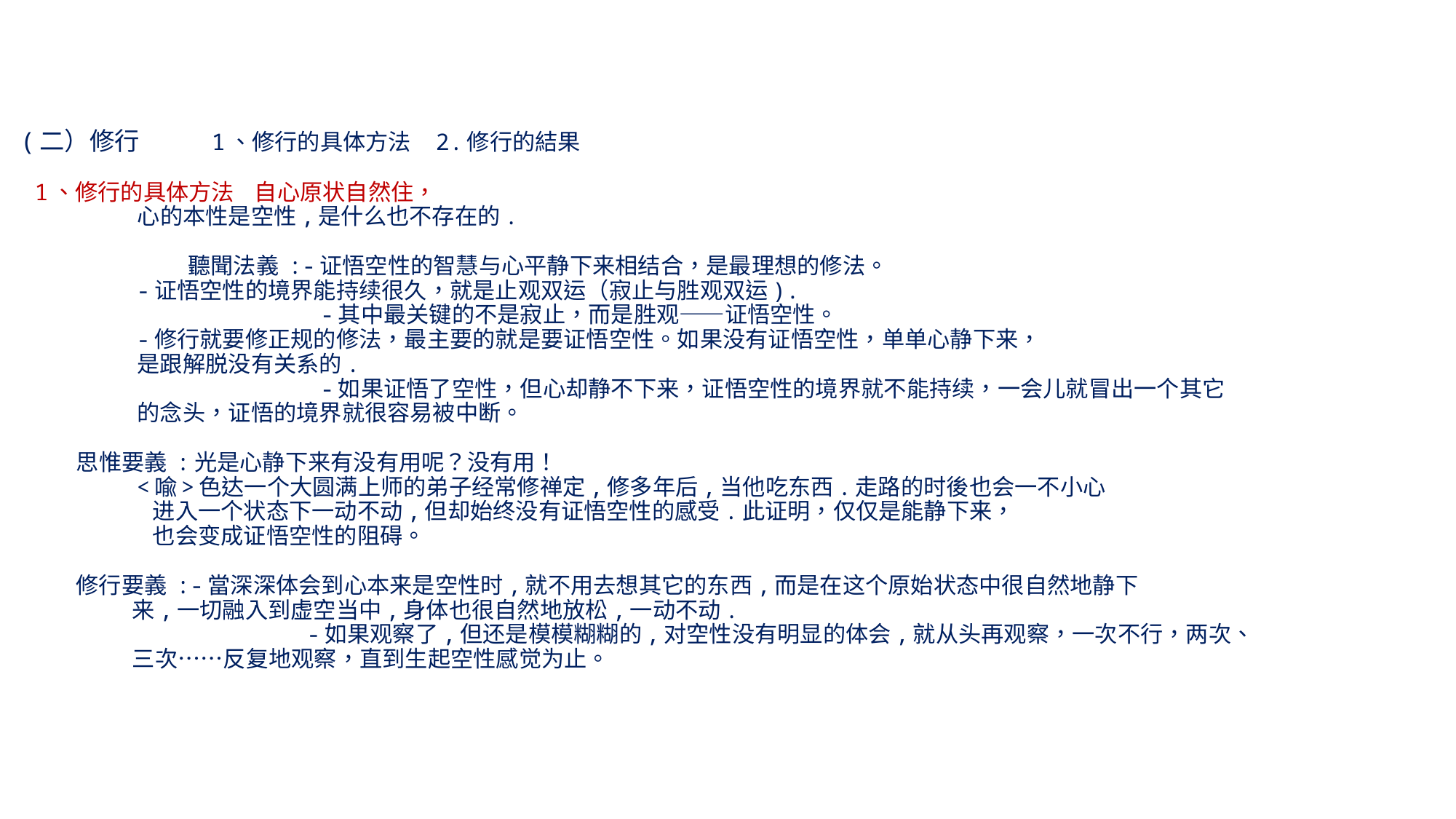

# (二）修行            1、修行的具体方法    2.修行的結果 1、修行的具体方法    自心原状自然住， 心的本性是空性,是什么也不存在的. 聽聞法義 :-证悟空性的智慧与心平静下来相结合，是最理想的修法。 -证悟空性的境界能持续很久，就是止观双运（寂止与胜观双运). -其中最关键的不是寂止，而是胜观——证悟空性。 -修行就要修正规的修法，最主要的就是要证悟空性。如果没有证悟空性，单单心静下来， 是跟解脱没有关系的. -如果证悟了空性，但心却静不下来，证悟空性的境界就不能持续，一会儿就冒出一个其它 的念头，证悟的境界就很容易被中断。 思惟要義 :光是心静下来有没有用呢？没有用！ <喩>色达一个大圆满上师的弟子经常修禅定,修多年后,当他吃东西.走路的时後也会一不小心 进入一个状态下一动不动,但却始终没有证悟空性的感受.此证明，仅仅是能静下来， 也会变成证悟空性的阻碍。 修行要義 :-當深深体会到心本来是空性时,就不用去想其它的东西,而是在这个原始状态中很自然地静下 来,一切融入到虚空当中,身体也很自然地放松,一动不动. -如果观察了,但还是模模糊糊的,对空性没有明显的体会,就从头再观察，一次不行，两次、 三次……反复地观察，直到生起空性感觉为止。